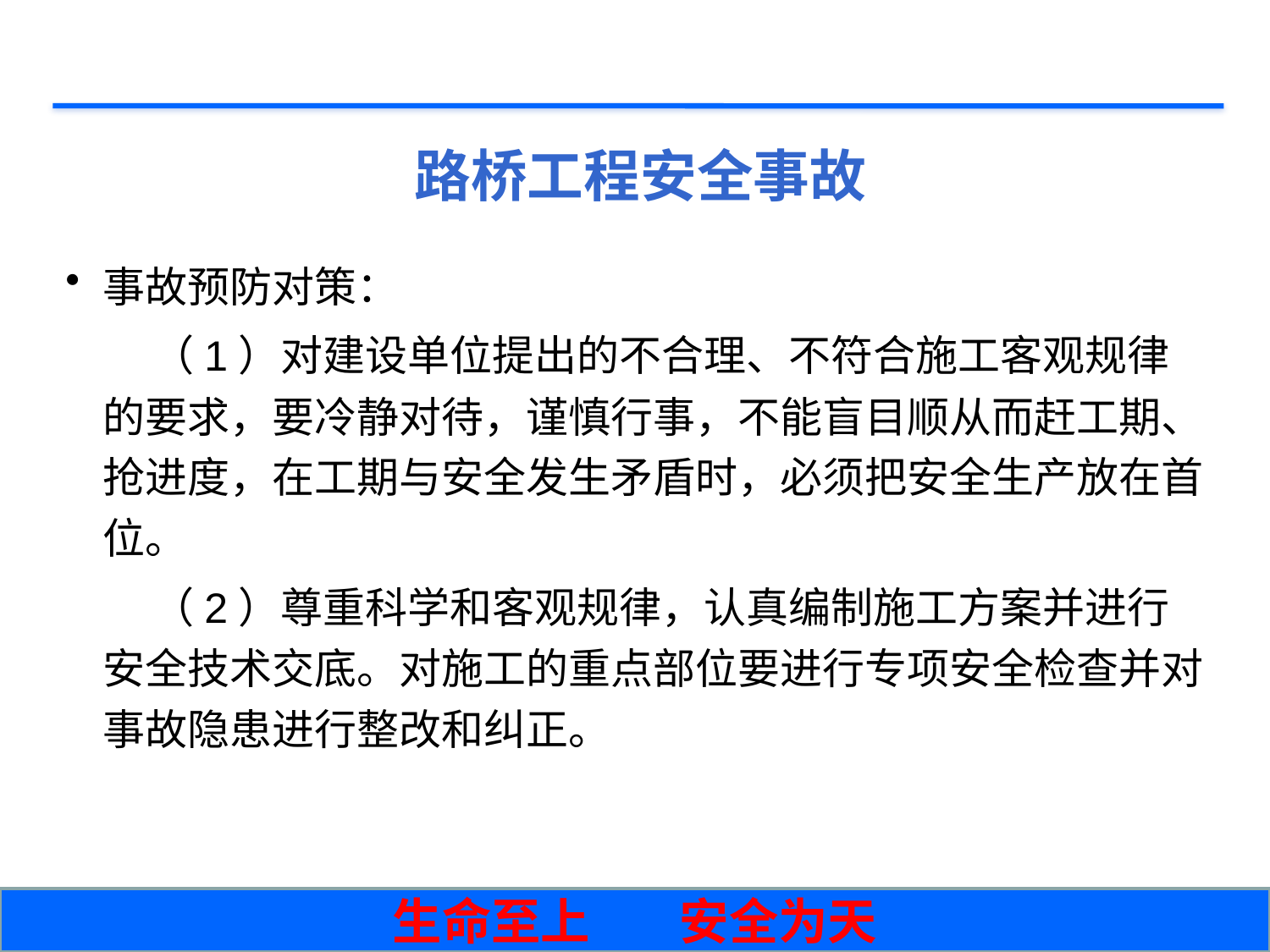

# 路桥工程安全事故
事故预防对策：
        （1）对建设单位提出的不合理、不符合施工客观规律的要求，要冷静对待，谨慎行事，不能盲目顺从而赶工期、抢进度，在工期与安全发生矛盾时，必须把安全生产放在首位。
        （2）尊重科学和客观规律，认真编制施工方案并进行安全技术交底。对施工的重点部位要进行专项安全检查并对事故隐患进行整改和纠正。